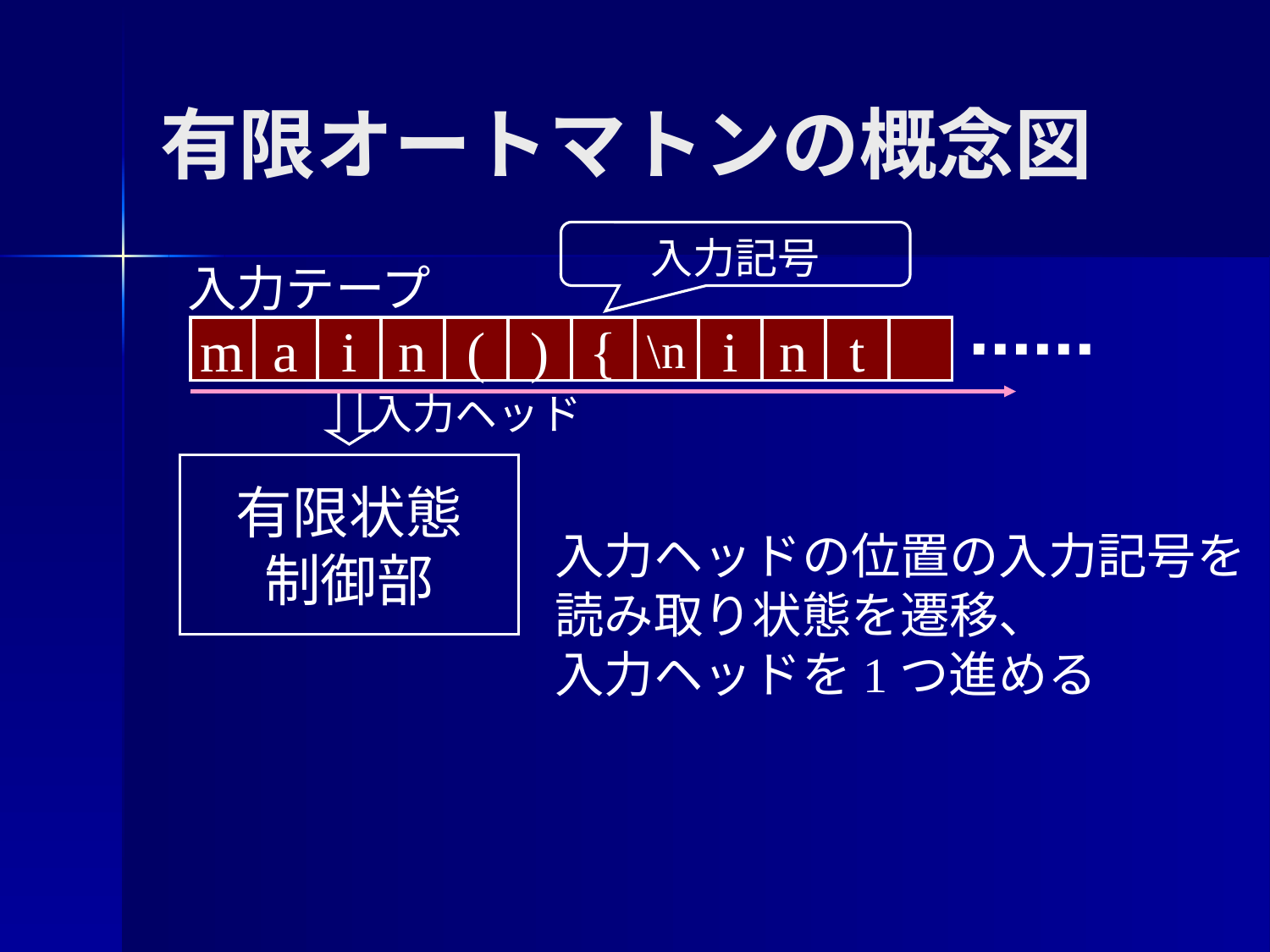

# 有限オートマトンの概念図
入力記号
入力テープ
m
a
i
n
(
)
{
\n
i
n
t

入力ヘッド

有限状態
制御部
入力ヘッドの位置の入力記号を
読み取り状態を遷移、
入力ヘッドを1つ進める